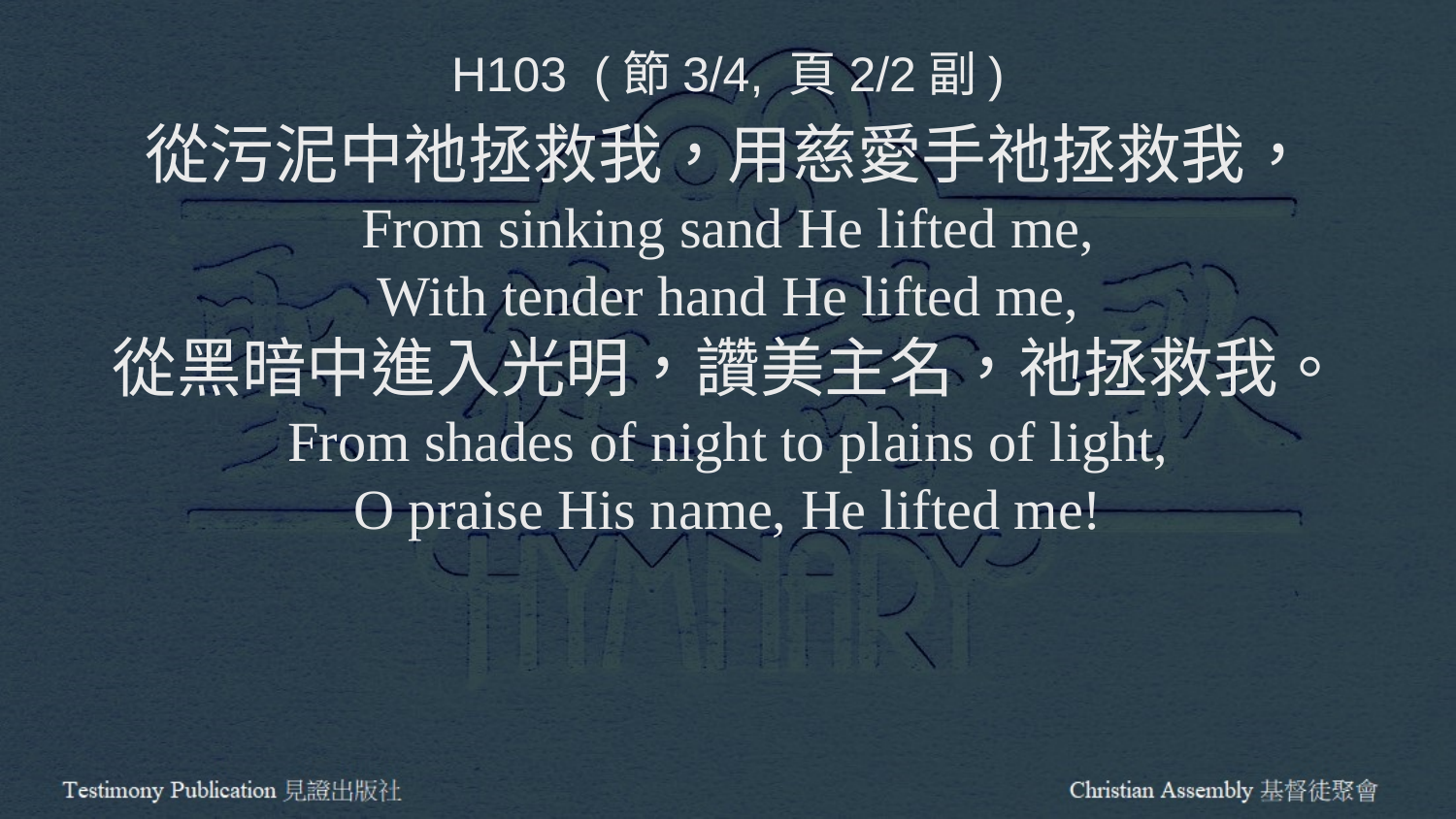

H103  (節3/4, 頁2/2副)
從污泥中祂拯救我，用慈愛手祂拯救我，
From sinking sand He lifted me,
With tender hand He lifted me,
從黑暗中進入光明，讚美主名，祂拯救我。
From shades of night to plains of light,
O praise His name, He lifted me!